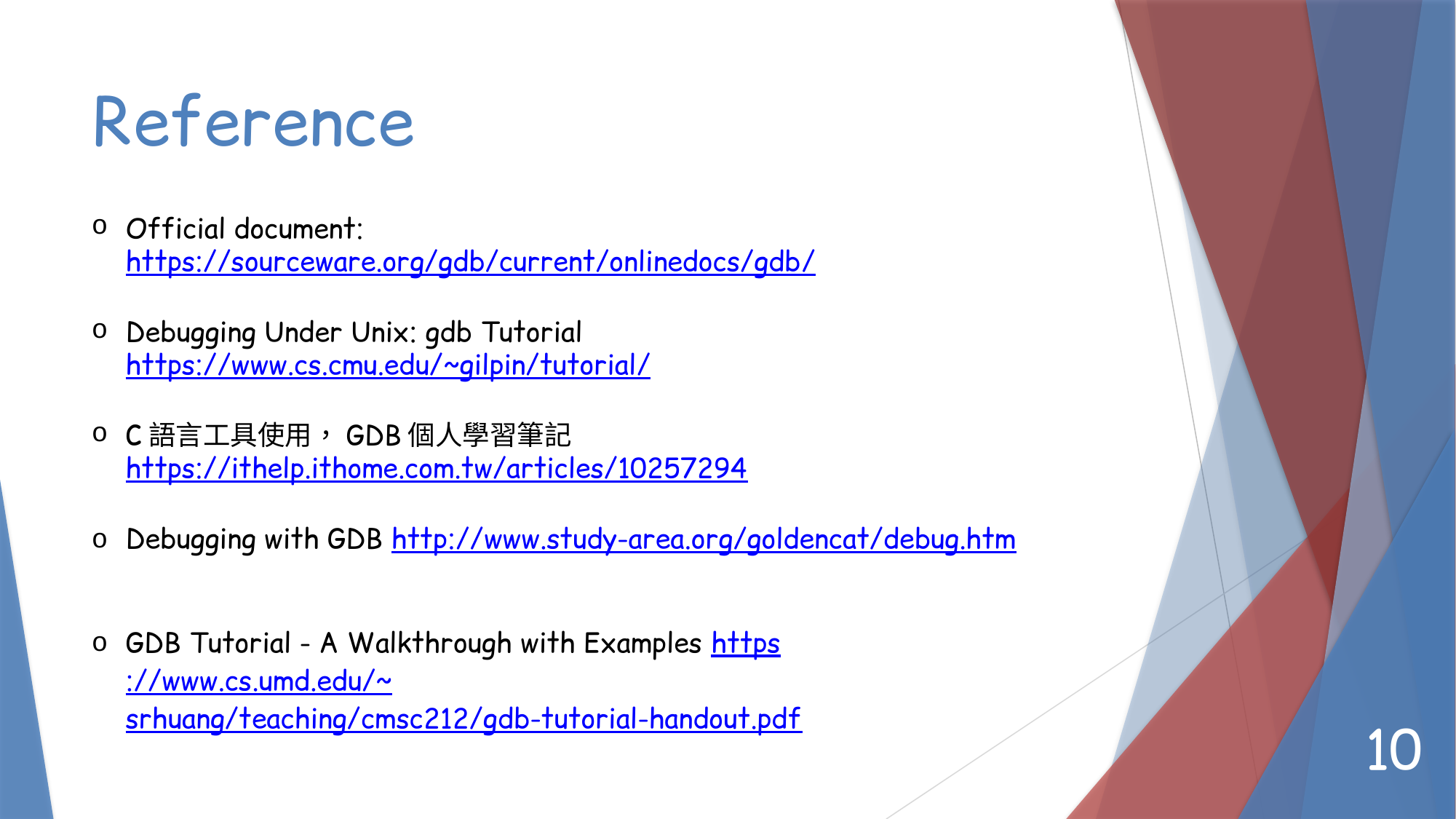

# Reference
Official document: https://sourceware.org/gdb/current/onlinedocs/gdb/

Debugging Under Unix: gdb Tutorial https://www.cs.cmu.edu/~gilpin/tutorial/

C語言工具使用，GDB個人學習筆記https://ithelp.ithome.com.tw/articles/10257294

Debugging with GDB http://www.study-area.org/goldencat/debug.htm

GDB Tutorial - A Walkthrough with Examples https://www.cs.umd.edu/~srhuang/teaching/cmsc212/gdb-tutorial-handout.pdf

10